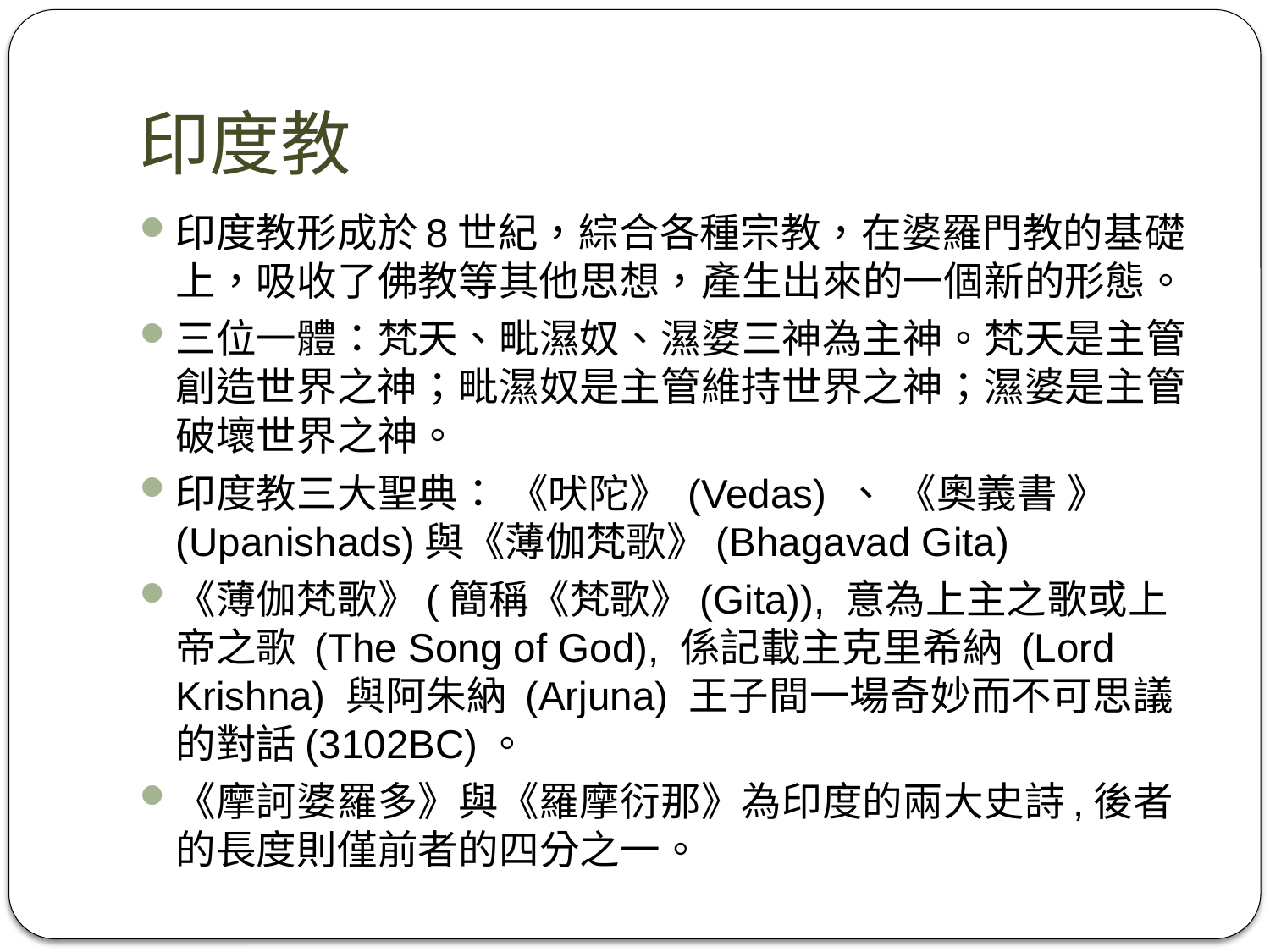

# 印度教
印度教形成於8世紀，綜合各種宗教，在婆羅門教的基礎上，吸收了佛教等其他思想，產生出來的一個新的形態。
三位一體：梵天、毗濕奴、濕婆三神為主神。梵天是主管創造世界之神；毗濕奴是主管維持世界之神；濕婆是主管破壞世界之神。
印度教三大聖典： 《吠陀》 (Vedas) 、 《奧義書 》 (Upanishads)與《薄伽梵歌》(Bhagavad Gita)
《薄伽梵歌》(簡稱《梵歌》(Gita)), 意為上主之歌或上帝之歌 (The Song of God), 係記載主克里希納 (Lord Krishna) 與阿朱納 (Arjuna) 王子間一場奇妙而不可思議的對話(3102BC)。
《摩訶婆羅多》與《羅摩衍那》為印度的兩大史詩,後者的長度則僅前者的四分之一。